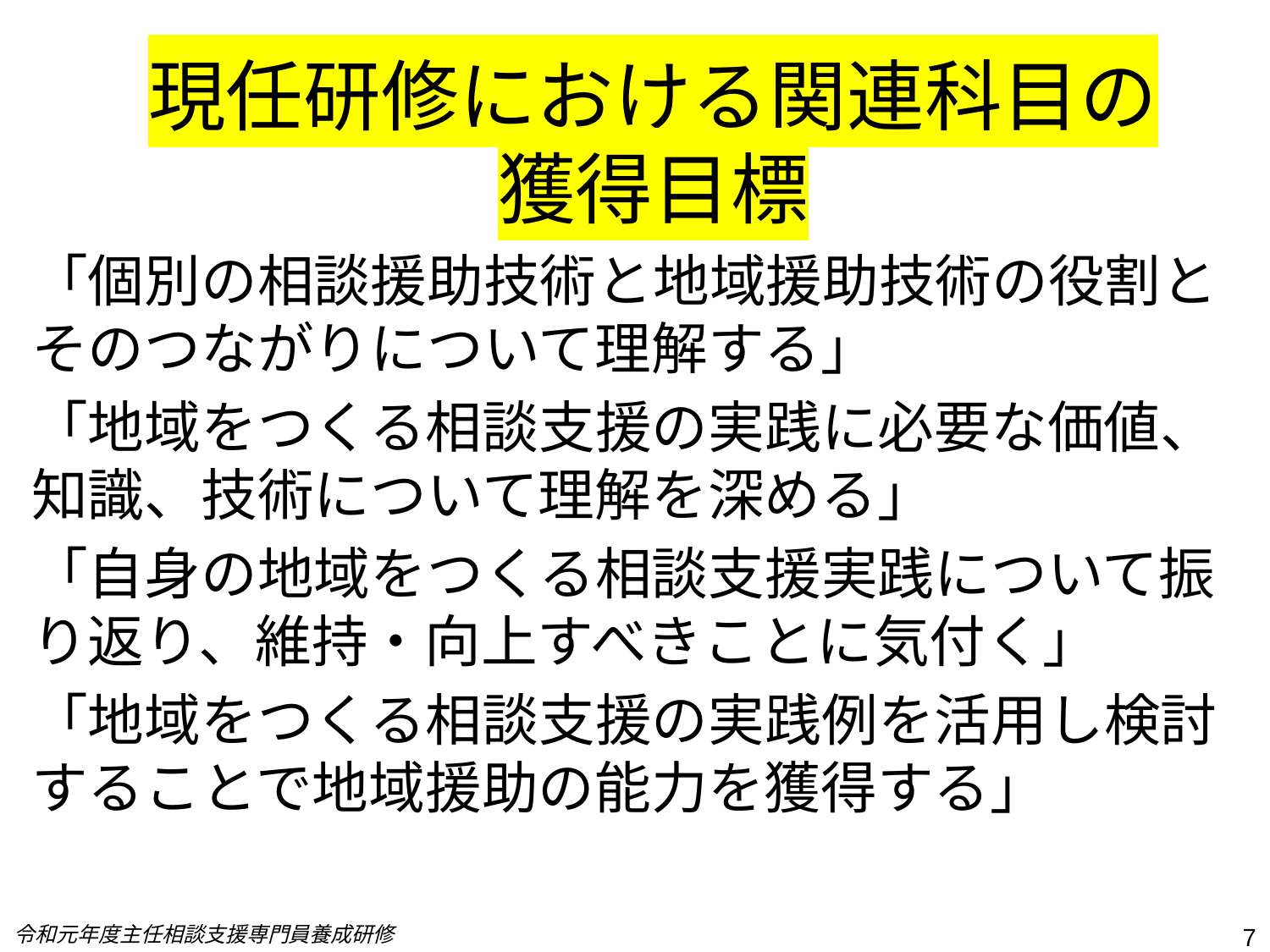

# 現任研修における関連科目の 獲得目標
「個別の相談援助技術と地域援助技術の役割とそのつながりについて理解する」
「地域をつくる相談支援の実践に必要な価値、知識、技術について理解を深める」
「自身の地域をつくる相談支援実践について振り返り、維持・向上すべきことに気付く」
「地域をつくる相談支援の実践例を活用し検討することで地域援助の能力を獲得する」

令和元年度主任相談支援専門員養成研修
7